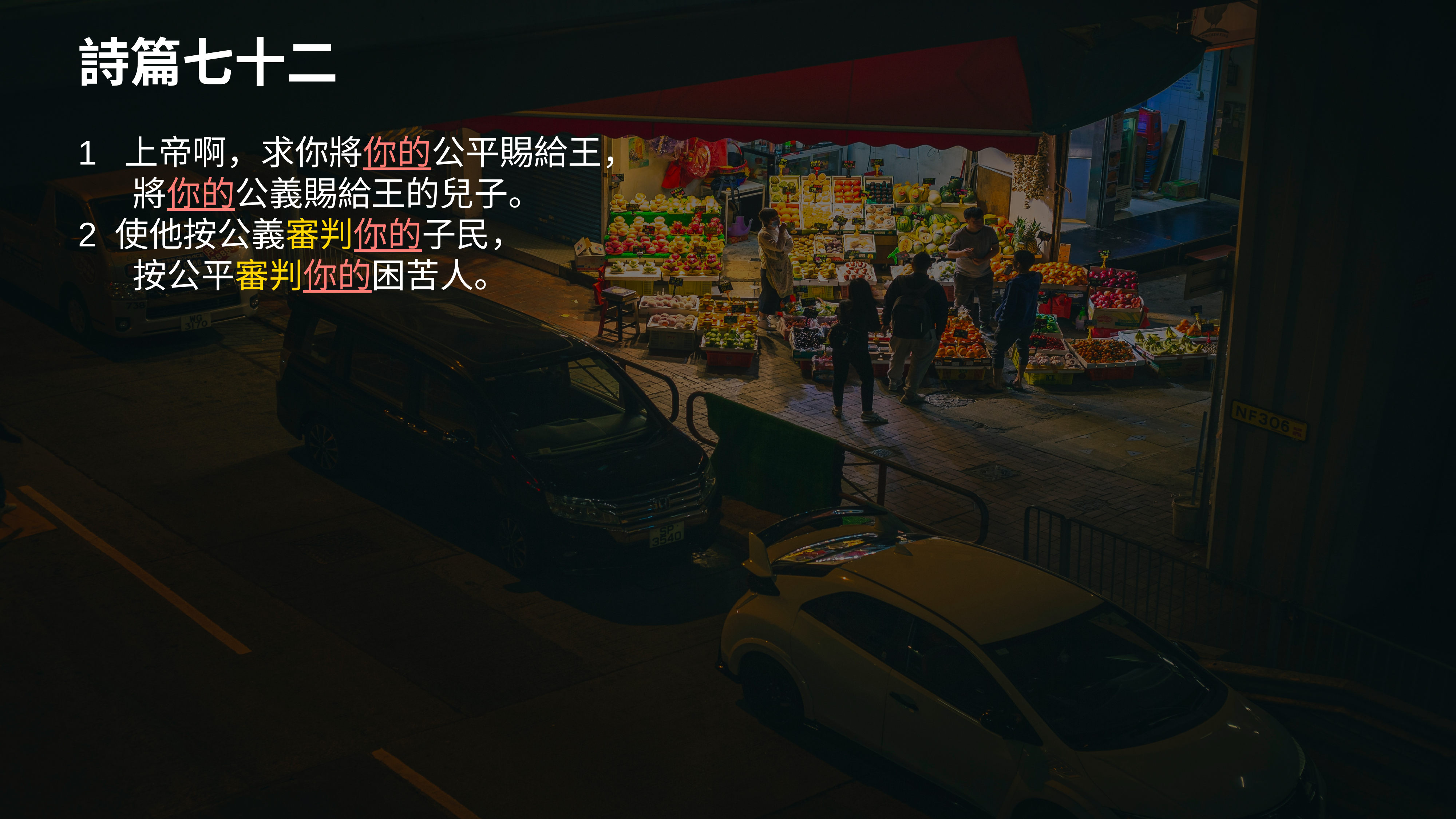

# 詩篇七十二
1  上帝啊，求你將你的公平賜給王，
	將你的公義賜給王的兒子。
2 使他按公義審判你的子民，
	按公平審判你的困苦人。